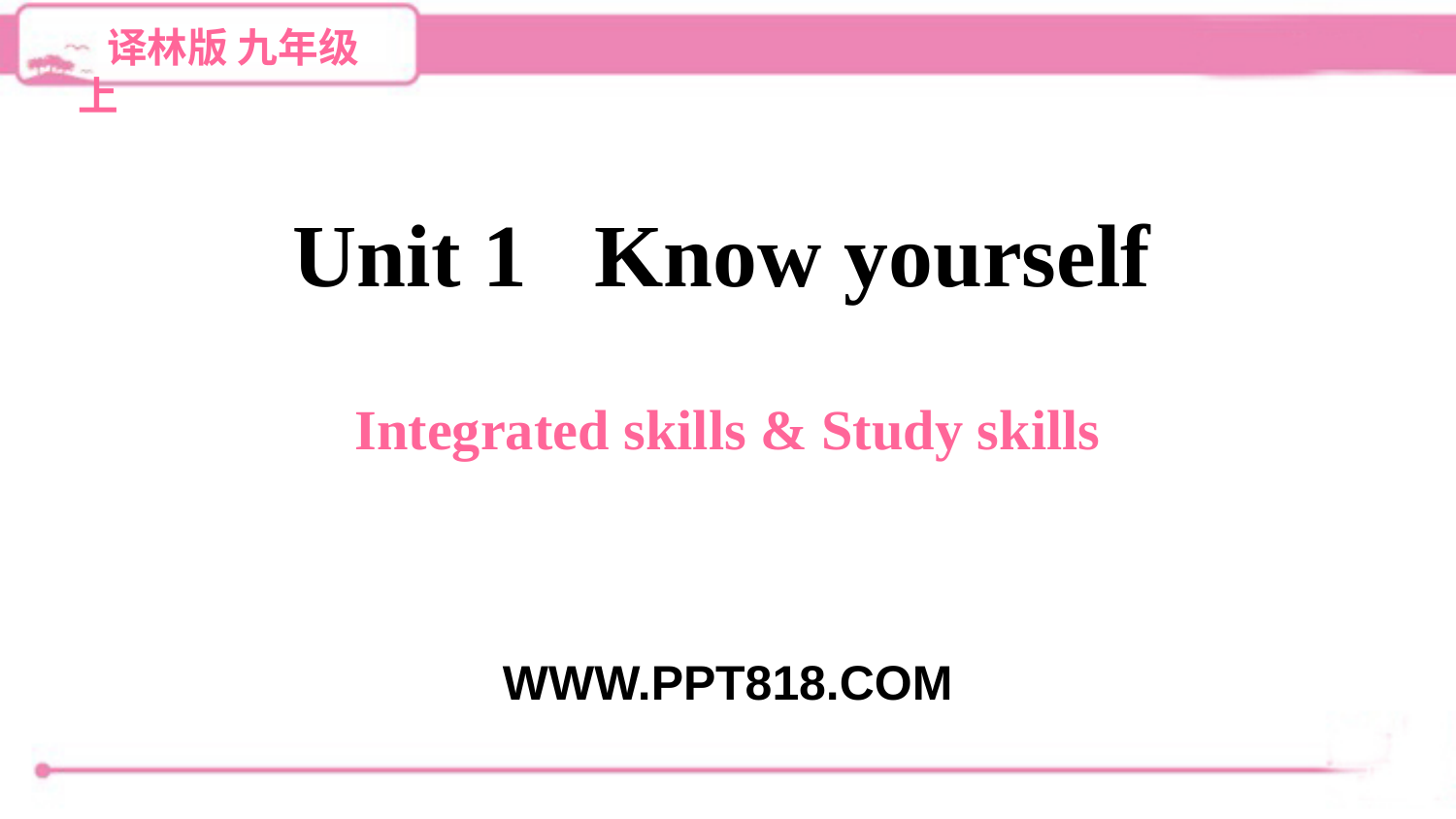

译林版 九年级上
 Unit 1   Know yourself
Integrated skills & Study skills
WWW.PPT818.COM